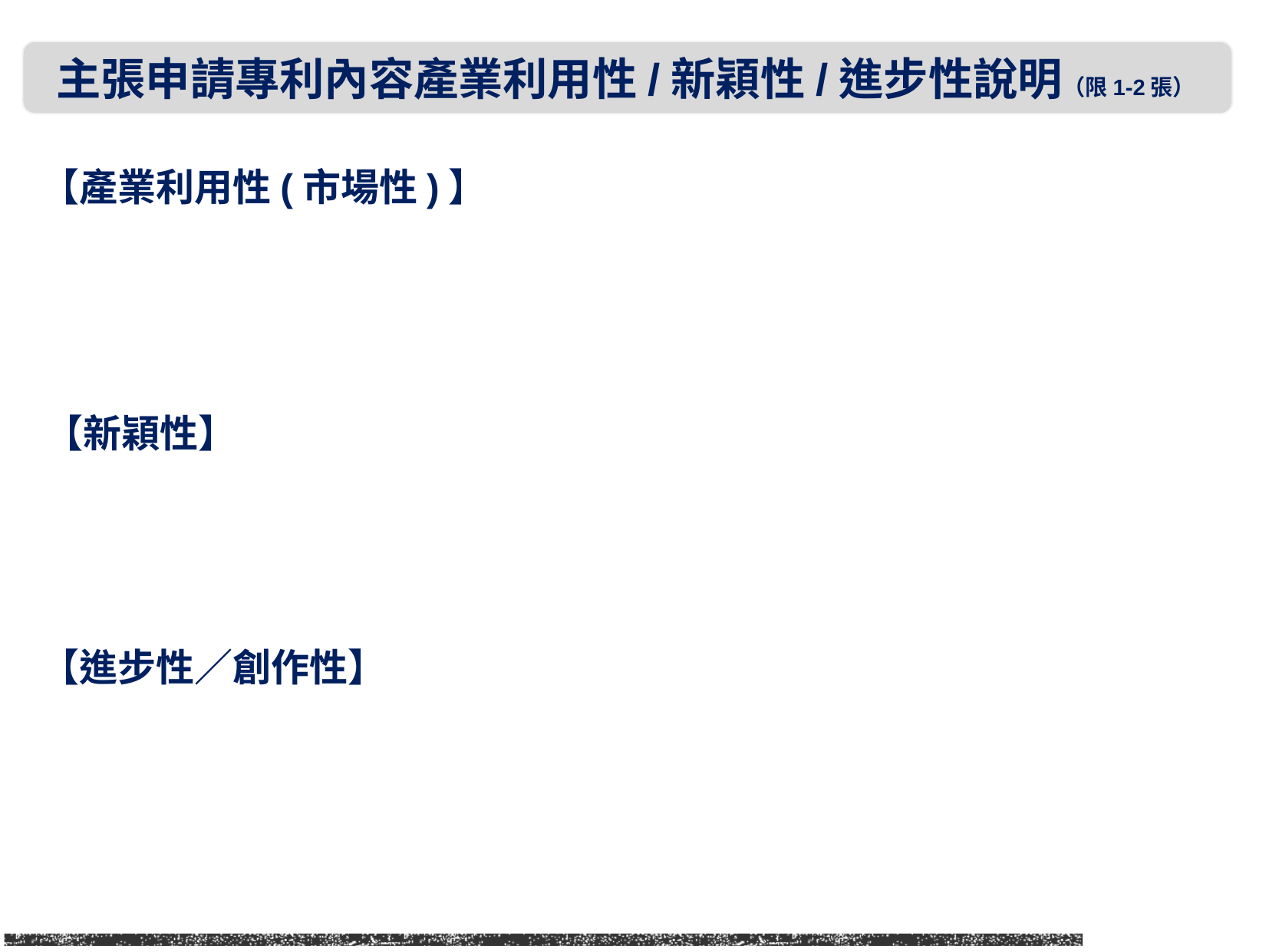

主張申請專利內容產業利用性/新穎性/進步性說明（限1-2張）

【產業利用性(市場性)】

【新穎性】

【進步性／創作性】